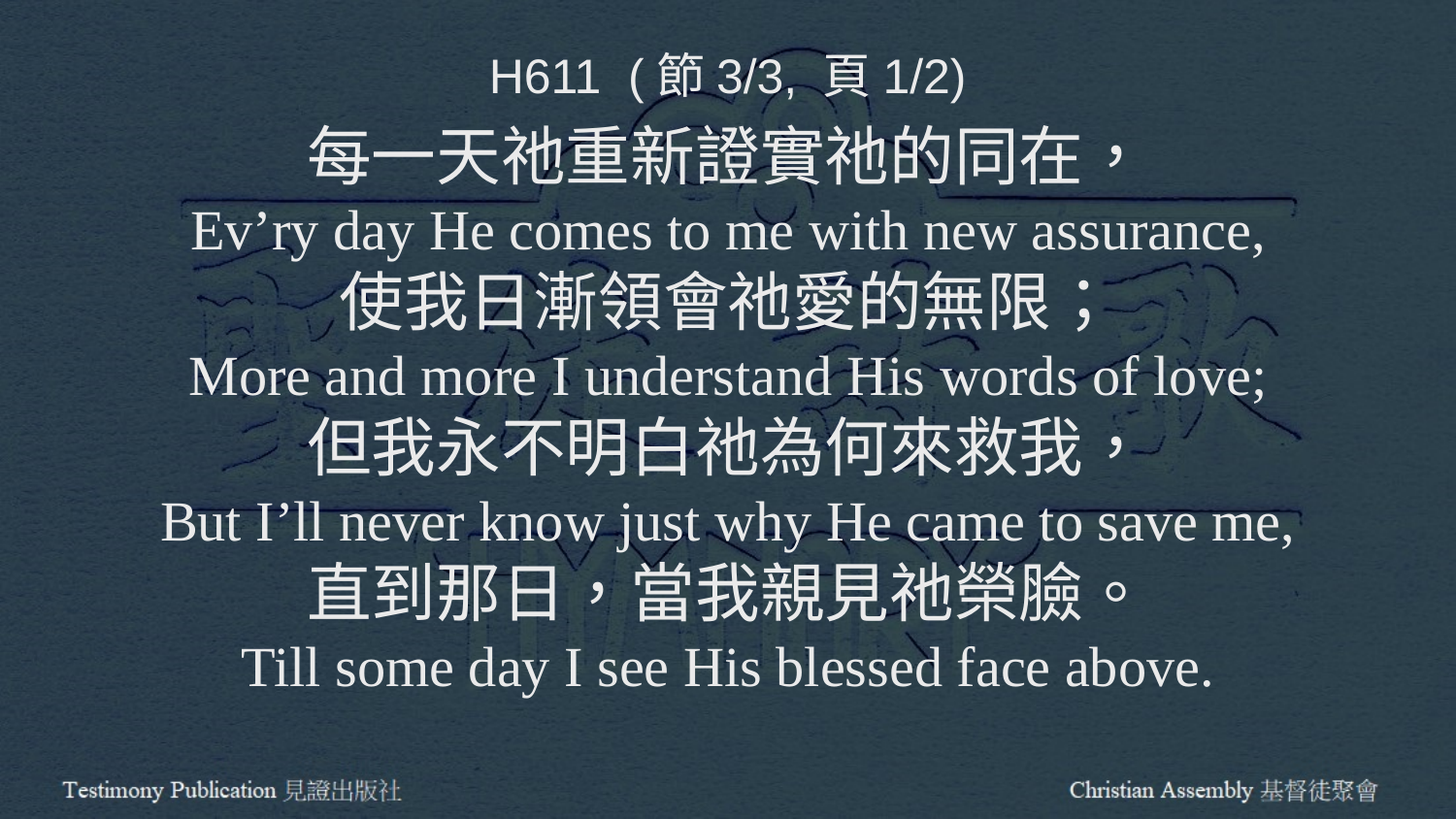

H611  (節3/3, 頁1/2)
每一天祂重新證實祂的同在，
Ev’ry day He comes to me with new assurance,
使我日漸領會祂愛的無限；
More and more I understand His words of love;
但我永不明白祂為何來救我，
But I’ll never know just why He came to save me,
直到那日，當我親見祂榮臉。
Till some day I see His blessed face above.